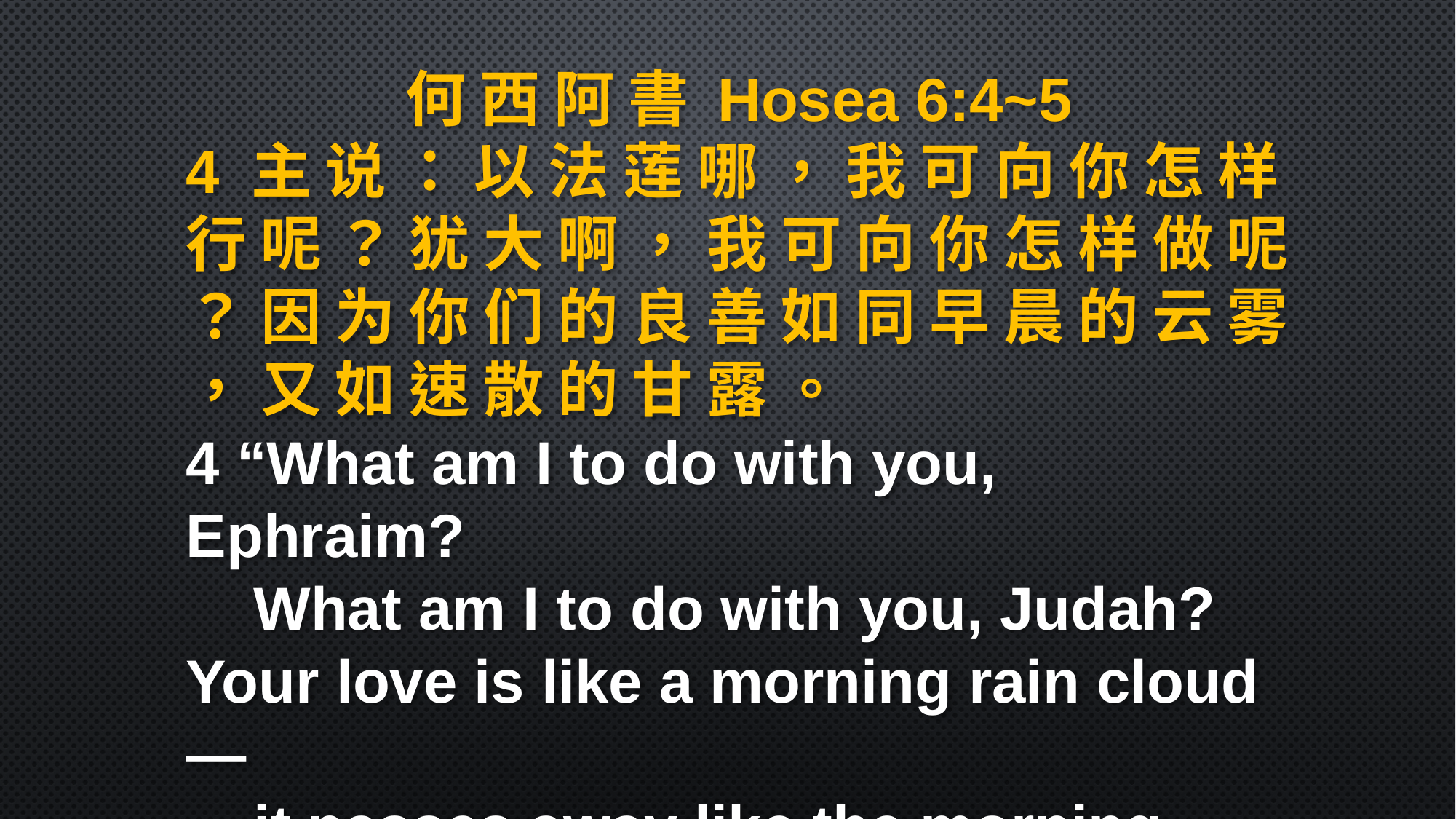

何 西 阿 書 Hosea 6:4~5
4 主 说 ： 以 法 莲 哪 ， 我 可 向 你 怎 样 行 呢 ？ 犹 大 啊 ， 我 可 向 你 怎 样 做 呢 ？ 因 为 你 们 的 良 善 如 同 早 晨 的 云 雾 ， 又 如 速 散 的 甘 露 。
4 “What am I to do with you, Ephraim?
    What am I to do with you, Judah?
Your love is like a morning rain cloud—
    it passes away like the morning dew.